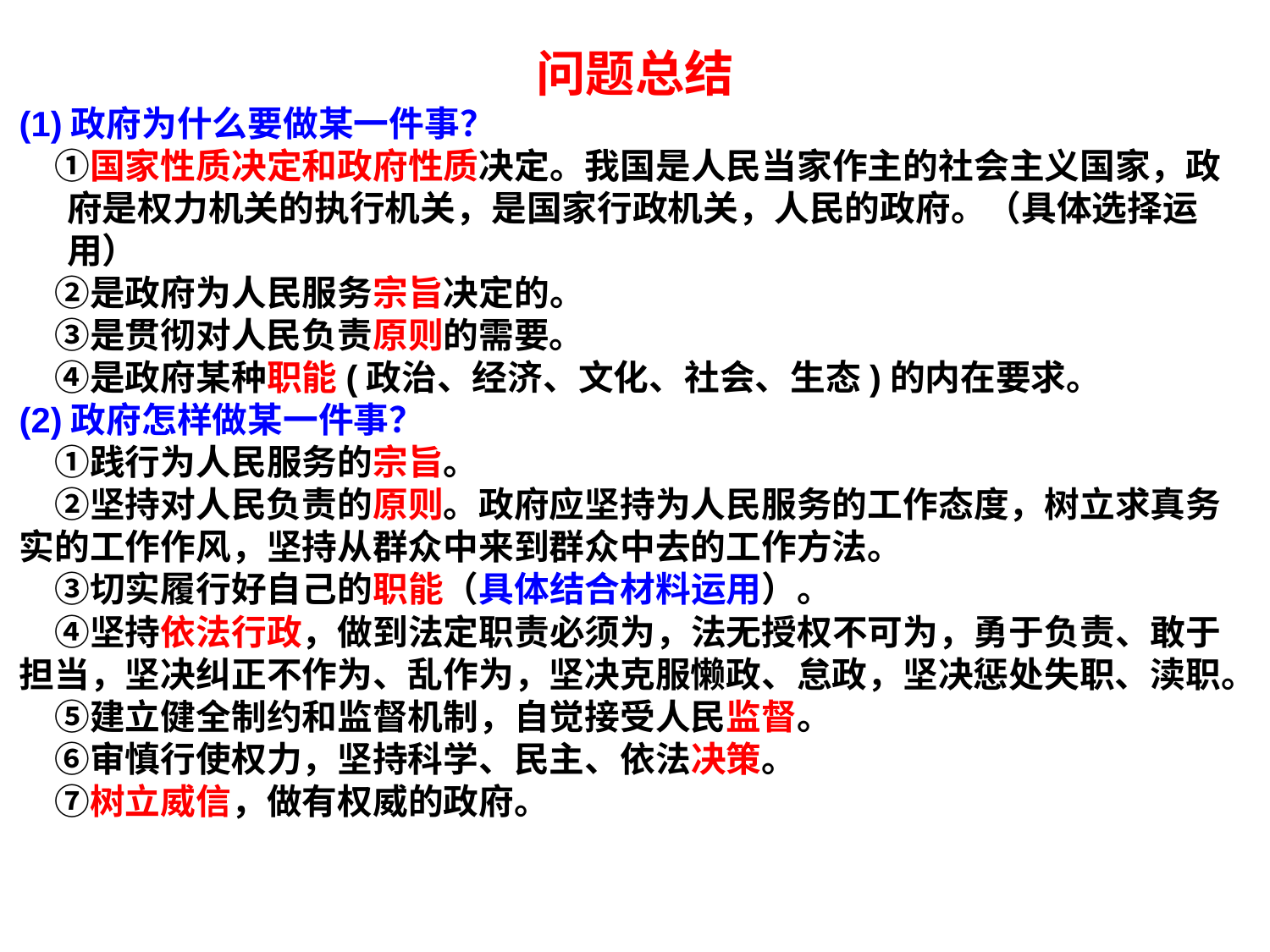

问题总结
(1)政府为什么要做某一件事？
　①国家性质决定和政府性质决定。我国是人民当家作主的社会主义国家，政府是权力机关的执行机关，是国家行政机关，人民的政府。（具体选择运用）
　②是政府为人民服务宗旨决定的。
　③是贯彻对人民负责原则的需要。
　④是政府某种职能(政治、经济、文化、社会、生态)的内在要求。
(2)政府怎样做某一件事？
　①践行为人民服务的宗旨。
　②坚持对人民负责的原则。政府应坚持为人民服务的工作态度，树立求真务实的工作作风，坚持从群众中来到群众中去的工作方法。
　③切实履行好自己的职能（具体结合材料运用）。
　④坚持依法行政，做到法定职责必须为，法无授权不可为，勇于负责、敢于担当，坚决纠正不作为、乱作为，坚决克服懒政、怠政，坚决惩处失职、渎职。
　⑤建立健全制约和监督机制，自觉接受人民监督。
　⑥审慎行使权力，坚持科学、民主、依法决策。
　⑦树立威信，做有权威的政府。